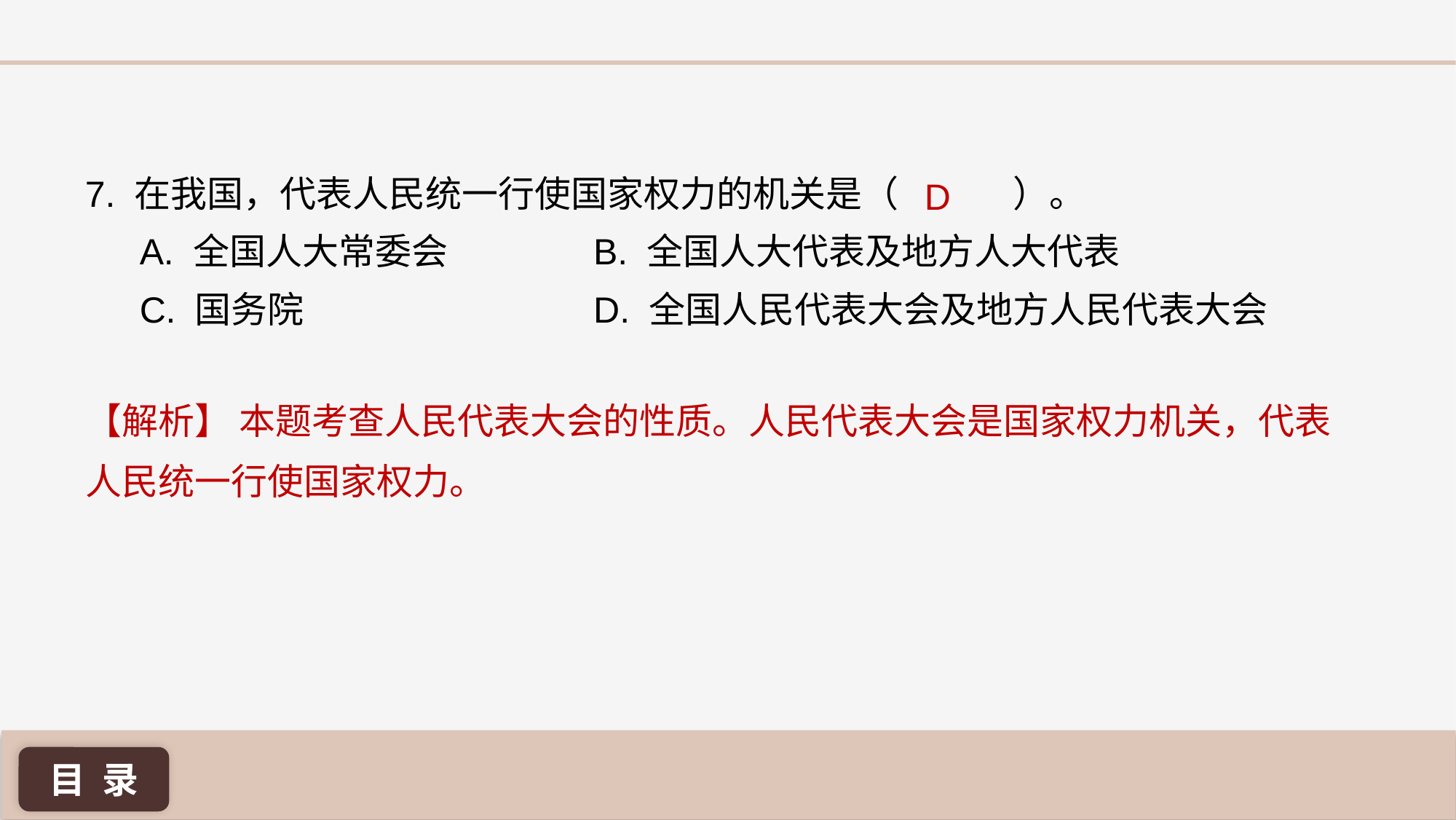

7. 在我国，代表人民统一行使国家权力的机关是（ 	）。
A. 全国人大常委会		 B. 全国人大代表及地方人大代表
C. 国务院 			 D. 全国人民代表大会及地方人民代表大会
D
【解析】 本题考查人民代表大会的性质。人民代表大会是国家权力机关，代表人民统一行使国家权力。